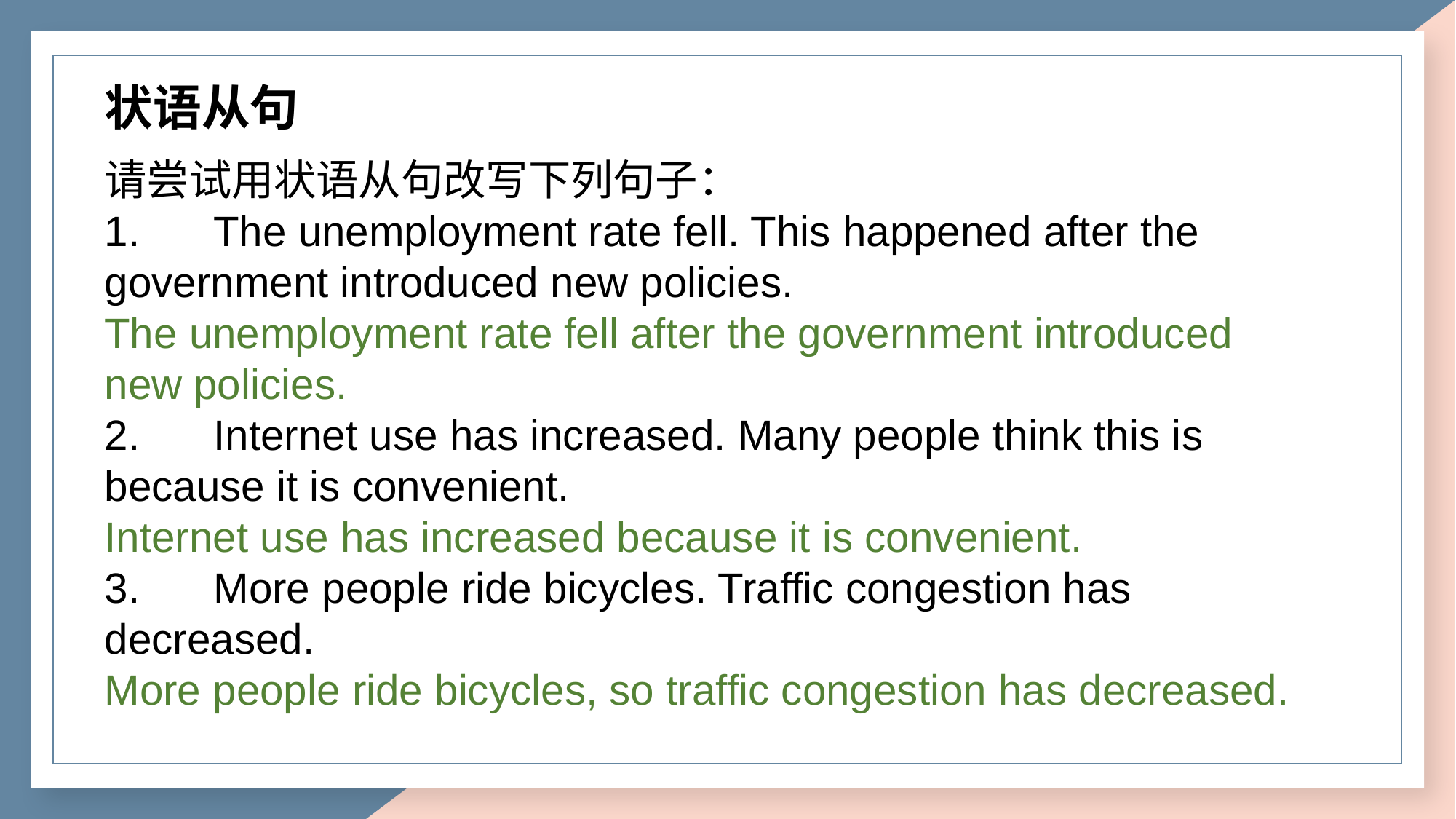

状语从句
请尝试用状语从句改写下列句子：
1.	The unemployment rate fell. This happened after the government introduced new policies.
The unemployment rate fell after the government introduced new policies.
2.	Internet use has increased. Many people think this is because it is convenient.
Internet use has increased because it is convenient.
3.	More people ride bicycles. Traffic congestion has decreased.
More people ride bicycles, so traffic congestion has decreased.